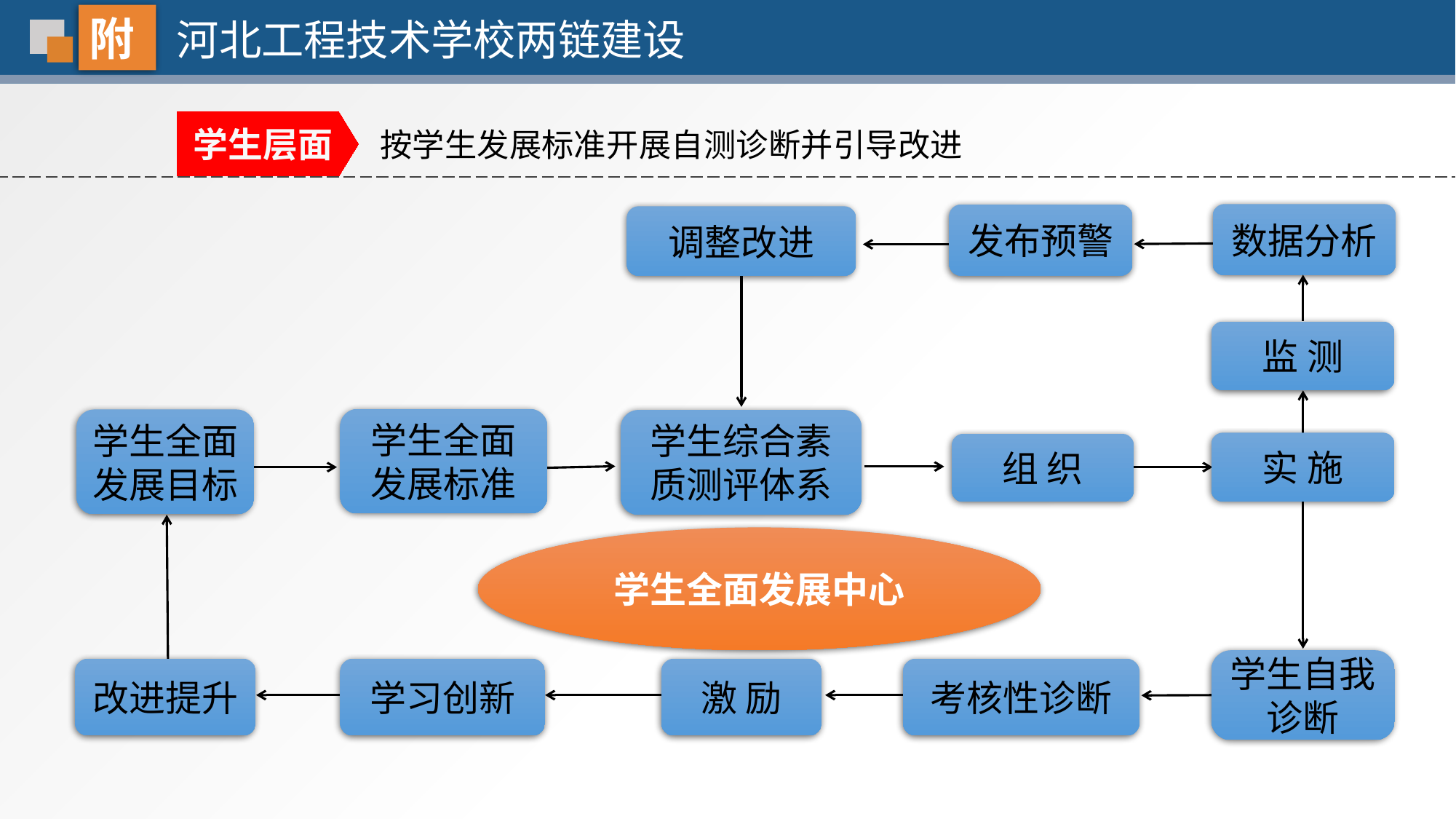

附
河北工程技术学校两链建设

学生层面
按学生发展标准开展自测诊断并引导改进

数据分析
发布预警
调整改进
监 测
学生全面发展标准
学生全面发展目标
学生综合素质测评体系
实 施
组 织
学生全面发展中心
学生自我
诊断
改进提升
学习创新
激 励
考核性诊断